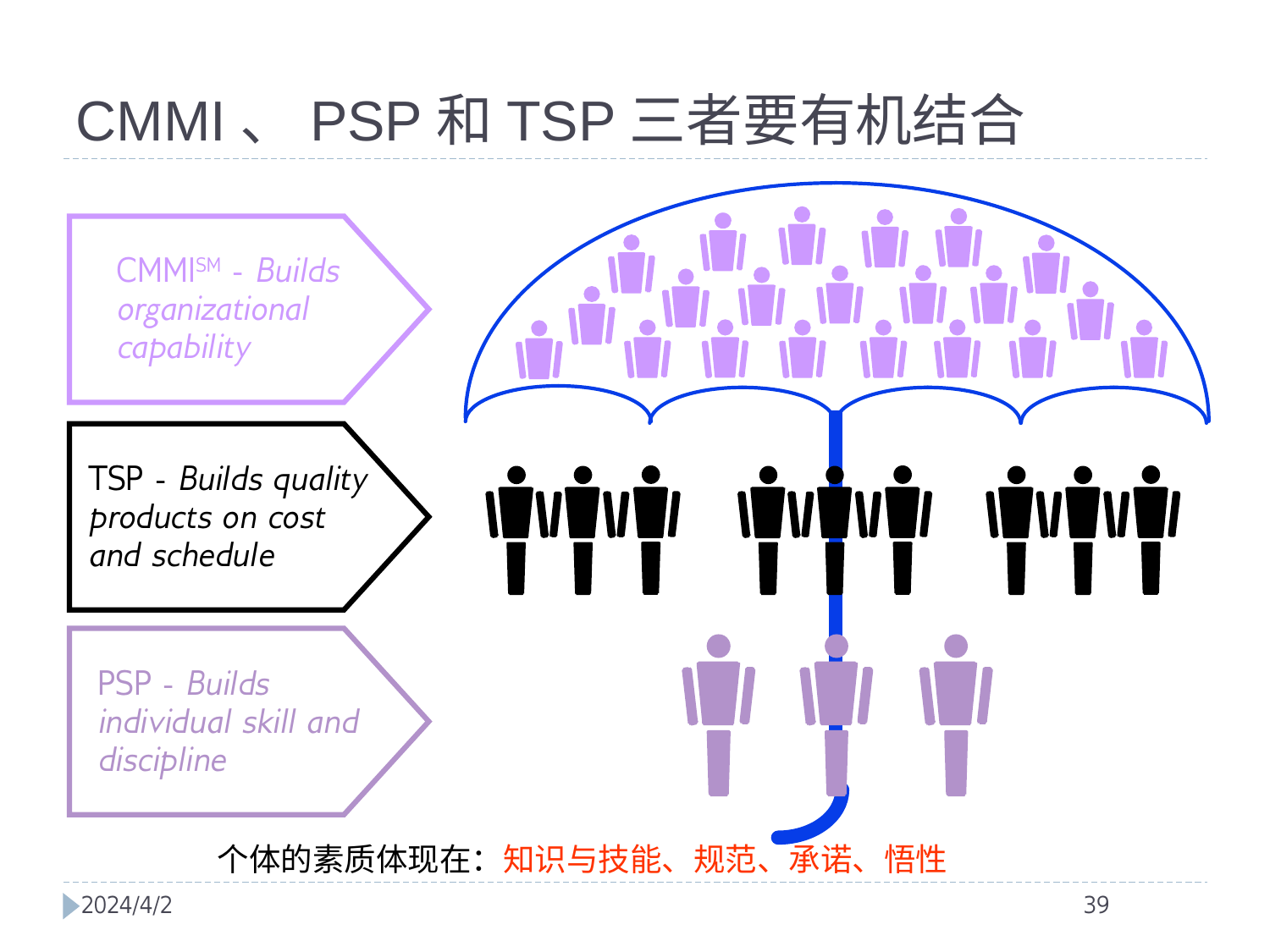

CMMI、PSP和TSP三者要有机结合

CMMISM - Builds organizational capability

TSP - Builds quality products on cost and schedule

PSP - Builds individual skill and discipline

个体的素质体现在：知识与技能、规范、承诺、悟性
2024/4/2
39